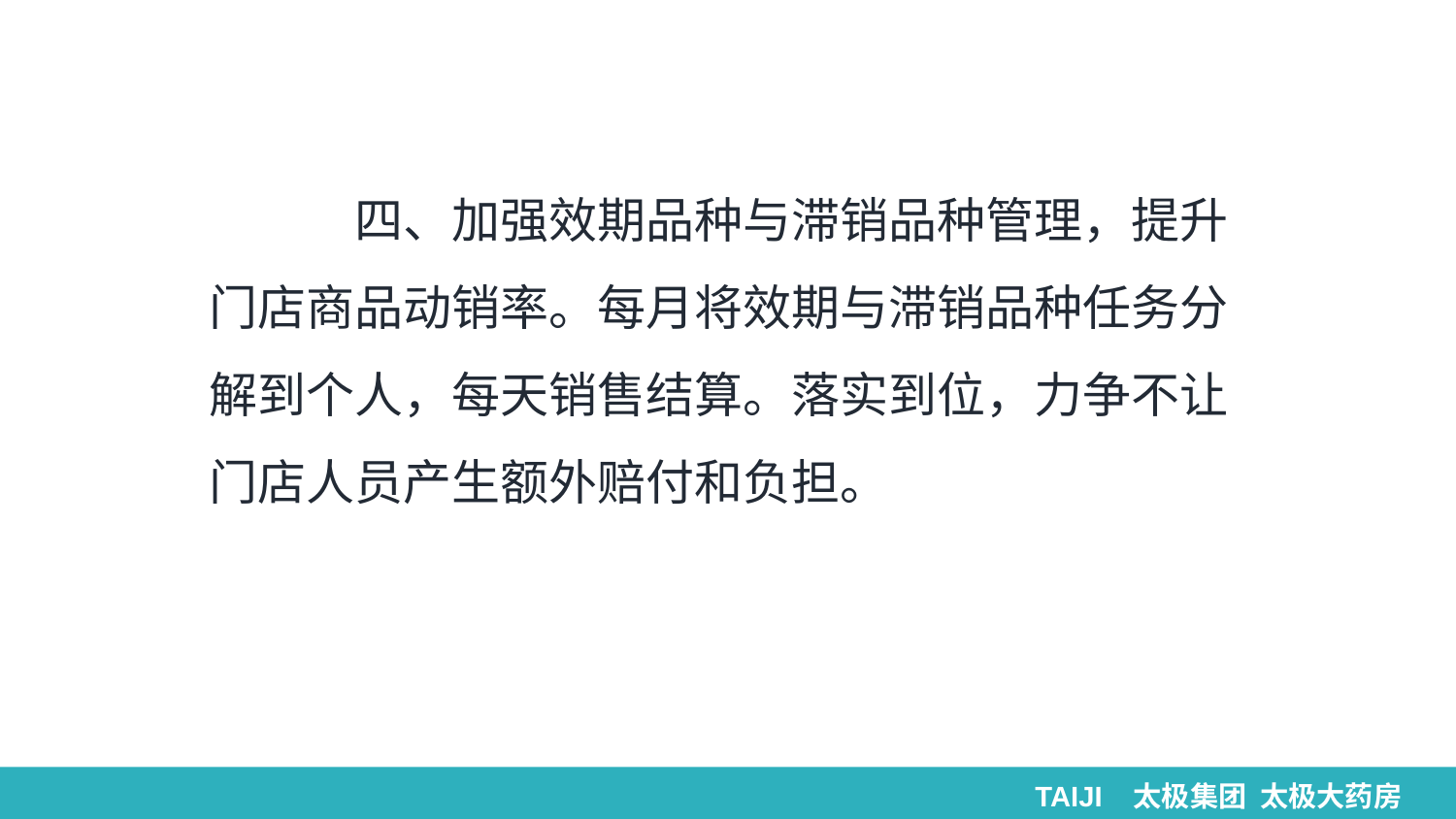

四、加强效期品种与滞销品种管理，提升门店商品动销率。每月将效期与滞销品种任务分解到个人，每天销售结算。落实到位，力争不让门店人员产生额外赔付和负担。

TAIJI   太极集团  太极大药房